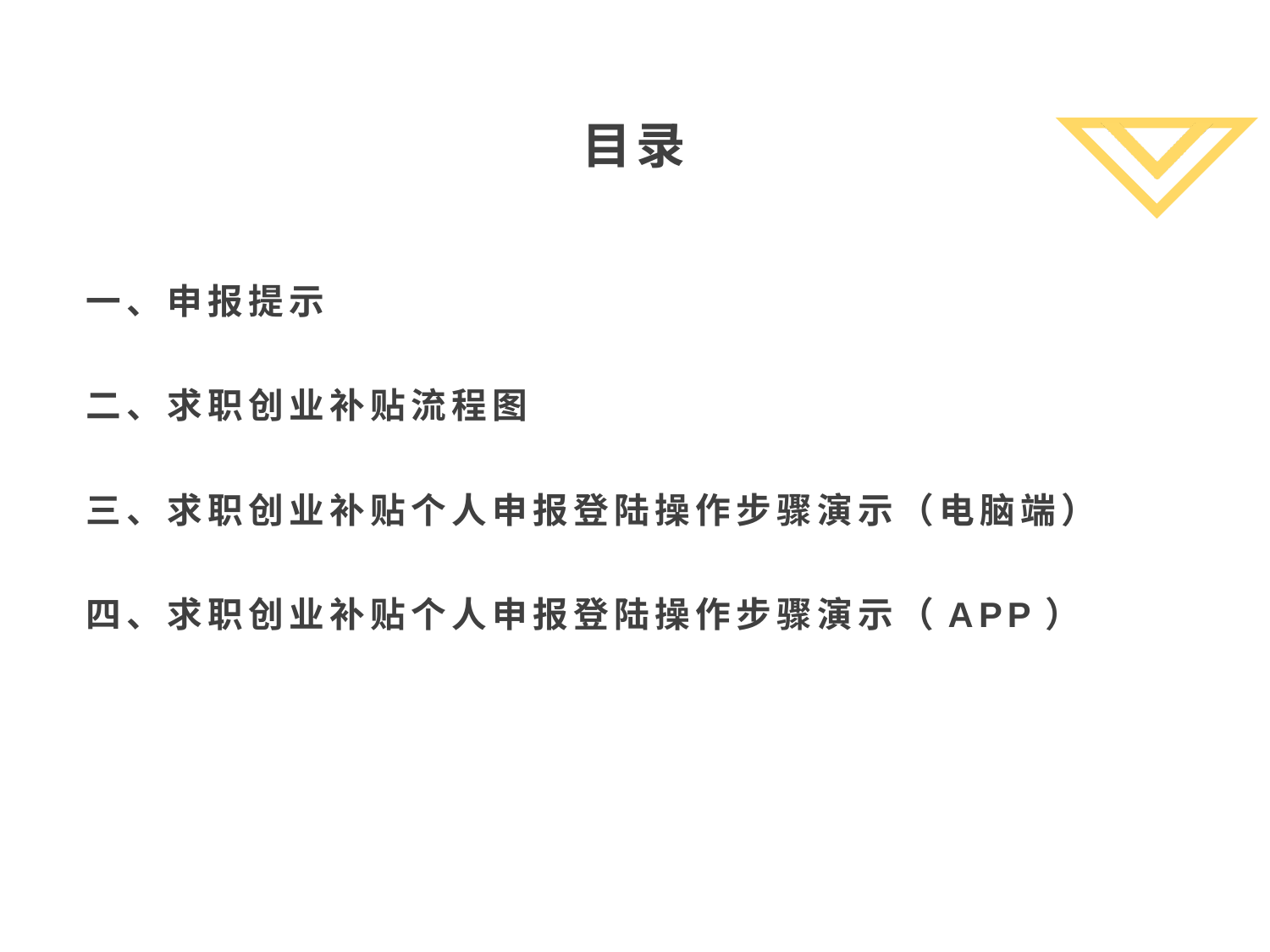

# 目录

一、申报提示

二、求职创业补贴流程图

三、求职创业补贴个人申报登陆操作步骤演示（电脑端）

四、求职创业补贴个人申报登陆操作步骤演示（APP）